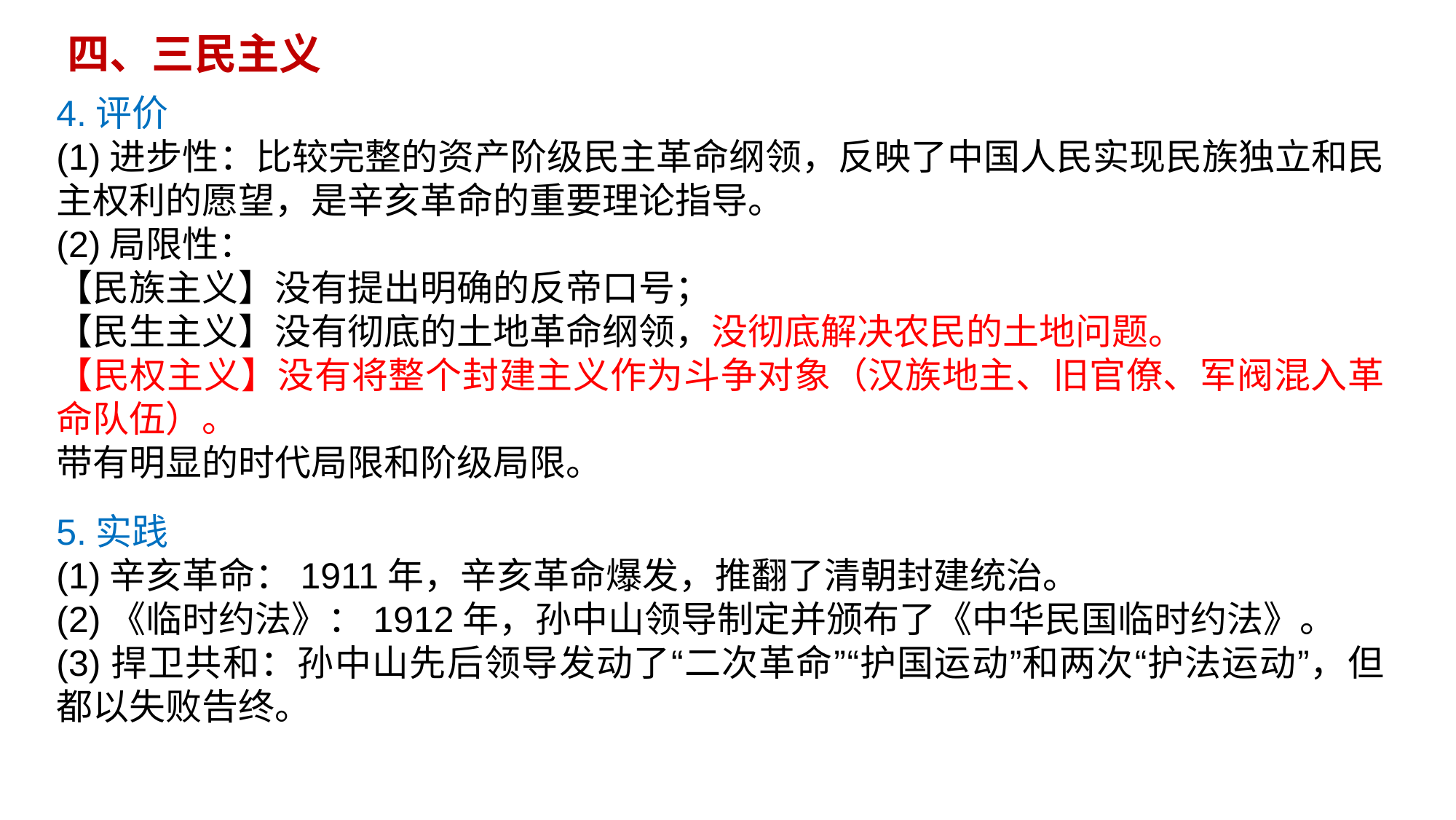

四、三民主义
4.评价
(1)进步性：比较完整的资产阶级民主革命纲领，反映了中国人民实现民族独立和民主权利的愿望，是辛亥革命的重要理论指导。
(2)局限性：
【民族主义】没有提出明确的反帝口号；
【民生主义】没有彻底的土地革命纲领，没彻底解决农民的土地问题。
【民权主义】没有将整个封建主义作为斗争对象（汉族地主、旧官僚、军阀混入革命队伍）。
带有明显的时代局限和阶级局限。

5.实践
(1)辛亥革命：1911年，辛亥革命爆发，推翻了清朝封建统治。
(2)《临时约法》：1912年，孙中山领导制定并颁布了《中华民国临时约法》。
(3)捍卫共和：孙中山先后领导发动了“二次革命”“护国运动”和两次“护法运动”，但都以失败告终。